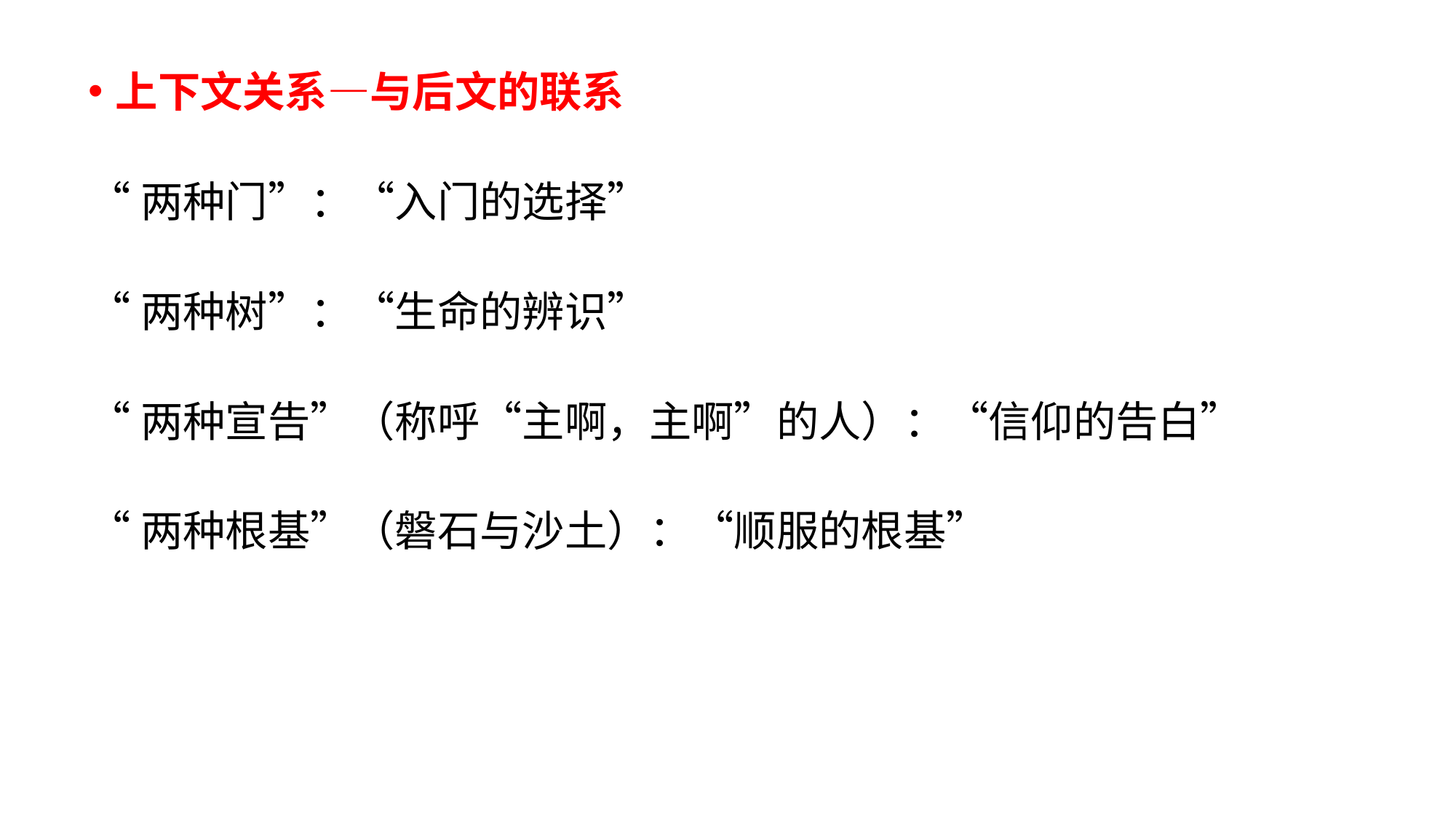

上下文关系—与后文的联系
“两种门”：“入门的选择”
“两种树”：“生命的辨识”
“两种宣告”（称呼“主啊，主啊”的人）：“信仰的告白”
“两种根基”（磐石与沙土）：“顺服的根基”